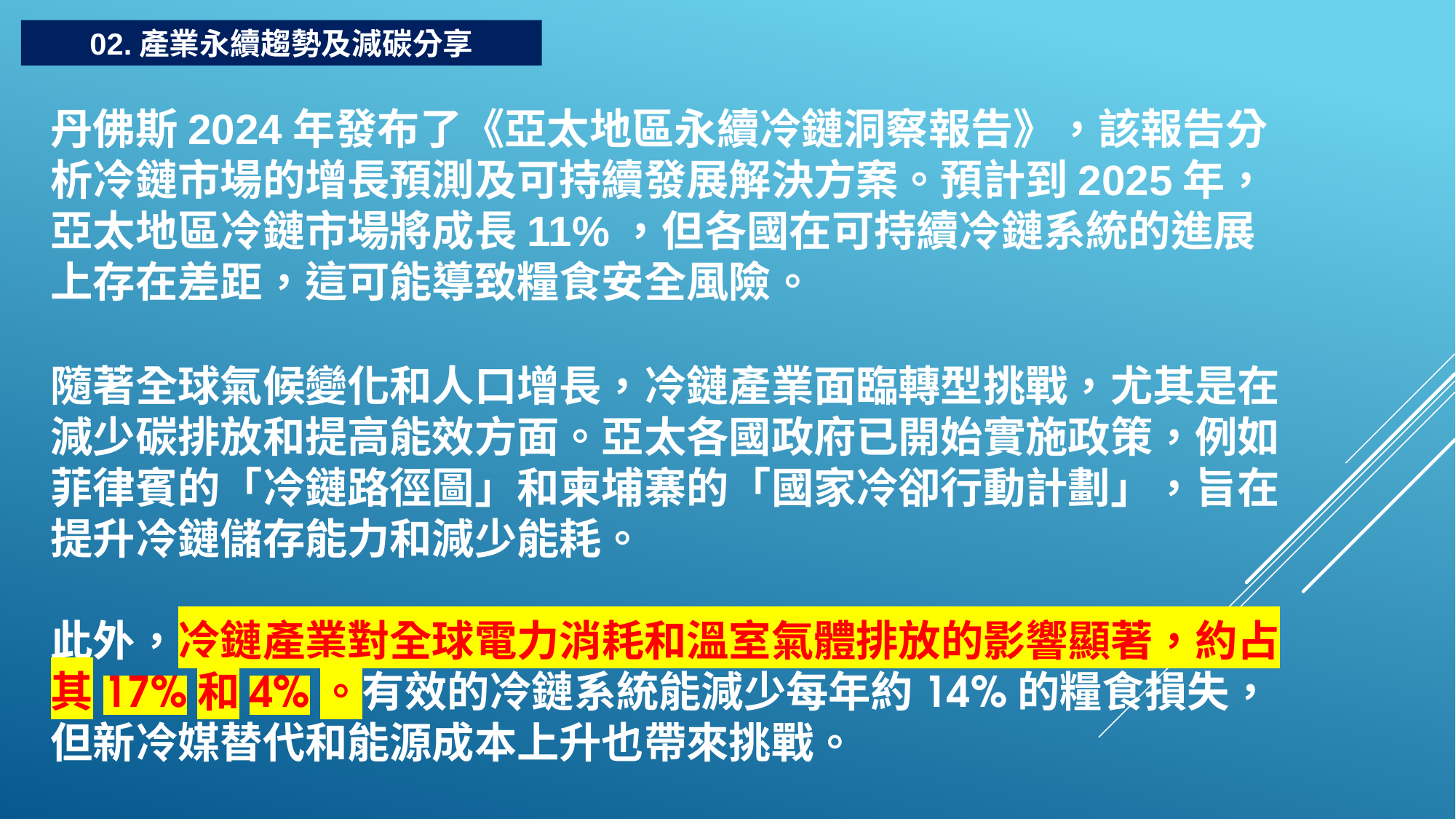

02.產業永續趨勢及減碳分享
丹佛斯2024年發布了《亞太地區永續冷鏈洞察報告》，該報告分析冷鏈市場的增長預測及可持續發展解決方案。預計到2025年，亞太地區冷鏈市場將成長11%，但各國在可持續冷鏈系統的進展上存在差距，這可能導致糧食安全風險。
隨著全球氣候變化和人口增長，冷鏈產業面臨轉型挑戰，尤其是在減少碳排放和提高能效方面。亞太各國政府已開始實施政策，例如菲律賓的「冷鏈路徑圖」和柬埔寨的「國家冷卻行動計劃」，旨在提升冷鏈儲存能力和減少能耗。

此外，冷鏈產業對全球電力消耗和溫室氣體排放的影響顯著，約占其17%和4%。有效的冷鏈系統能減少每年約14%的糧食損失，但新冷媒替代和能源成本上升也帶來挑戰。